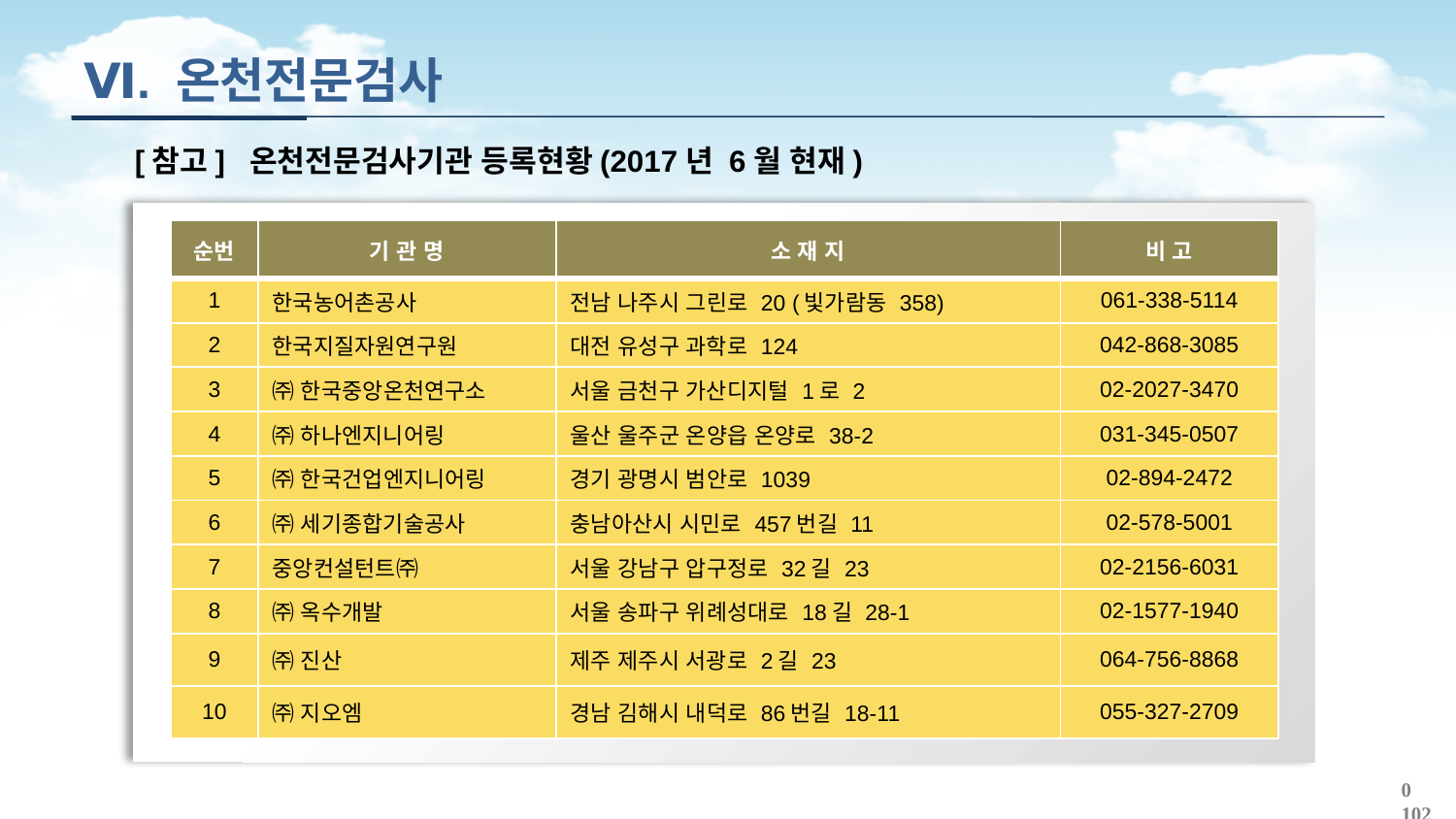

Ⅵ. 온천전문검사
[참고]  온천전문검사기관 등록현황(2017년 6월 현재)

| 순번 | 기 관 명 | 소 재 지 | 비 고 |
| --- | --- | --- | --- |
| 1 | 한국농어촌공사 | 전남 나주시 그린로 20 (빛가람동 358) | 061-338-5114 |
| 2 | 한국지질자원연구원 | 대전 유성구 과학로 124 | 042-868-3085 |
| 3 | ㈜ 한국중앙온천연구소 | 서울 금천구 가산디지털 1로 2 | 02-2027-3470 |
| 4 | ㈜ 하나엔지니어링 | 울산 울주군 온양읍 온양로 38-2 | 031-345-0507 |
| 5 | ㈜ 한국건업엔지니어링 | 경기 광명시 범안로 1039 | 02-894-2472 |
| 6 | ㈜ 세기종합기술공사 | 충남아산시 시민로 457번길 11 | 02-578-5001 |
| 7 | 중앙컨설턴트㈜ | 서울 강남구 압구정로 32길 23 | 02-2156-6031 |
| 8 | ㈜ 옥수개발 | 서울 송파구 위례성대로 18길 28-1 | 02-1577-1940 |
| 9 | ㈜ 진산 | 제주 제주시 서광로 2길 23 | 064-756-8868 |
| 10 | ㈜ 지오엠 | 경남 김해시 내덕로 86번길 18-11 | 055-327-2709 |
0102